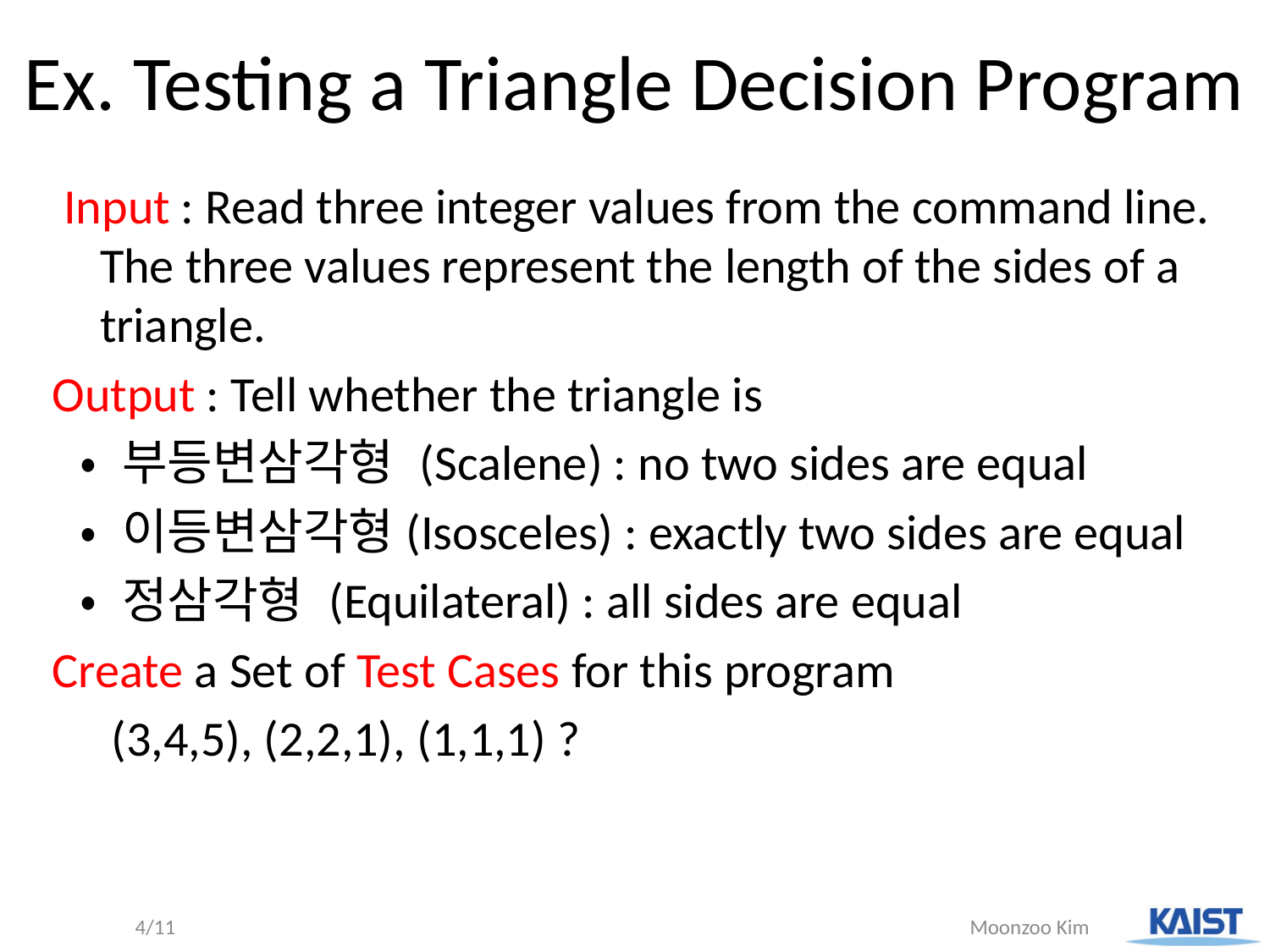

# Ex. Testing a Triangle Decision Program
 Input : Read three integer values from the command line. The three values represent the length of the sides of a triangle.
Output : Tell whether the triangle is
  • 부등변삼각형 (Scalene) : no two sides are equal
  • 이등변삼각형(Isosceles) : exactly two sides are equal
  • 정삼각형 (Equilateral) : all sides are equal
Create a Set of Test Cases for this program
	 (3,4,5), (2,2,1), (1,1,1) ?
4/11
Moonzoo Kim